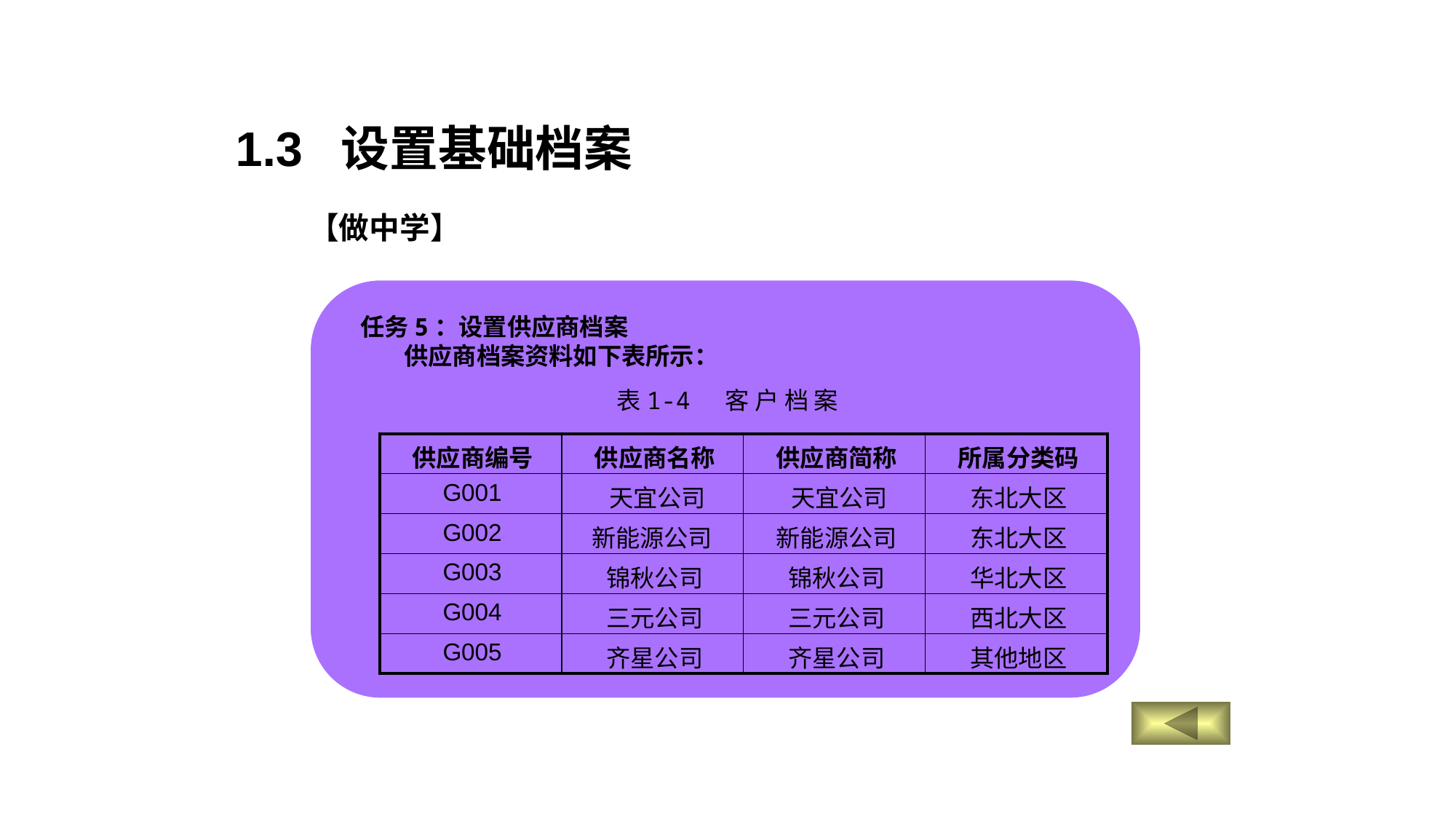

1.3  设置基础档案
【做中学】

任务5：设置供应商档案
       供应商档案资料如下表所示：
表1-4  客 户 档 案
| 供应商编号 | 供应商名称 | 供应商简称 | 所属分类码 |
| --- | --- | --- | --- |
| G001 | 天宜公司 | 天宜公司 | 东北大区 |
| G002 | 新能源公司 | 新能源公司 | 东北大区 |
| G003 | 锦秋公司 | 锦秋公司 | 华北大区 |
| G004 | 三元公司 | 三元公司 | 西北大区 |
| G005 | 齐星公司 | 齐星公司 | 其他地区 |